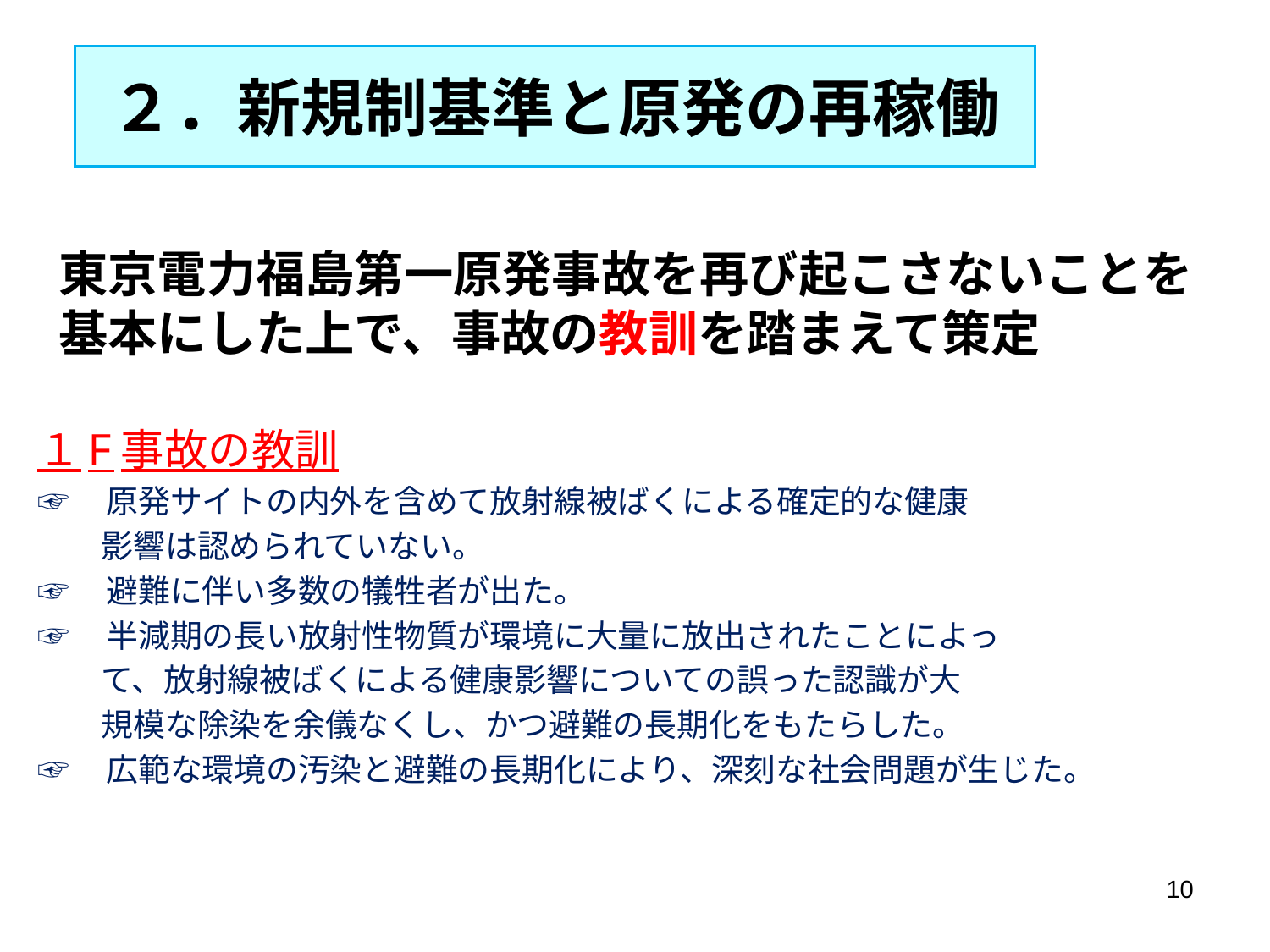

# ２．新規制基準と原発の再稼働
東京電力福島第一原発事故を再び起こさないことを基本にした上で、事故の教訓を踏まえて策定
１F事故の教訓
☞　原発サイトの内外を含めて放射線被ばくによる確定的な健康
　　影響は認められていない。
☞　避難に伴い多数の犠牲者が出た。
☞　半減期の長い放射性物質が環境に大量に放出されたことによっ
　　て、放射線被ばくによる健康影響についての誤った認識が大
　　規模な除染を余儀なくし、かつ避難の長期化をもたらした。
☞　広範な環境の汚染と避難の長期化により、深刻な社会問題が生じた。

10